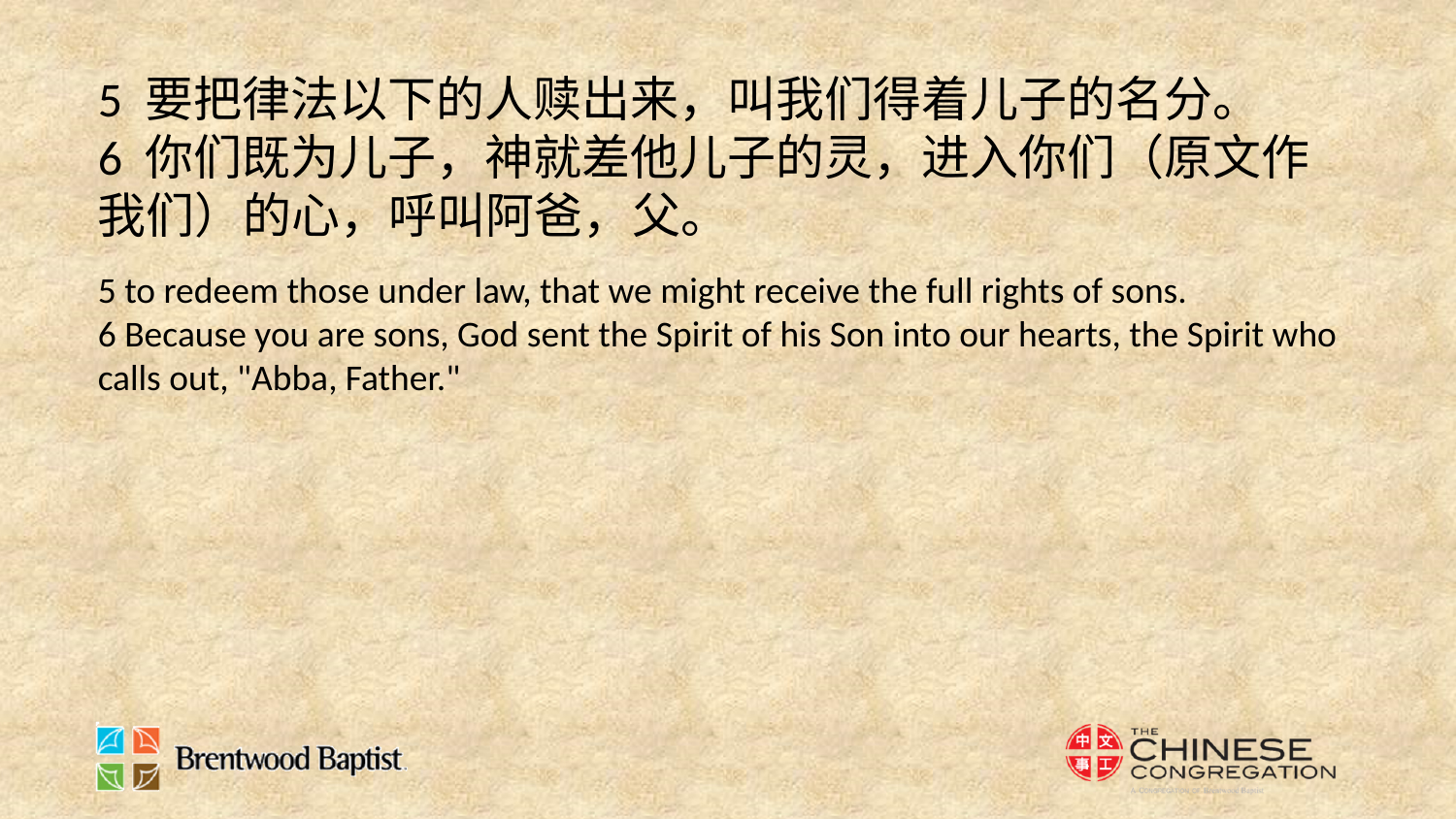

5 要把律法以下的人赎出来，叫我们得着儿子的名分。
6 你们既为儿子，神就差他儿子的灵，进入你们（原文作我们）的心，呼叫阿爸，父。

5 to redeem those under law, that we might receive the full rights of sons.
6 Because you are sons, God sent the Spirit of his Son into our hearts, the Spirit who calls out, "Abba, Father."